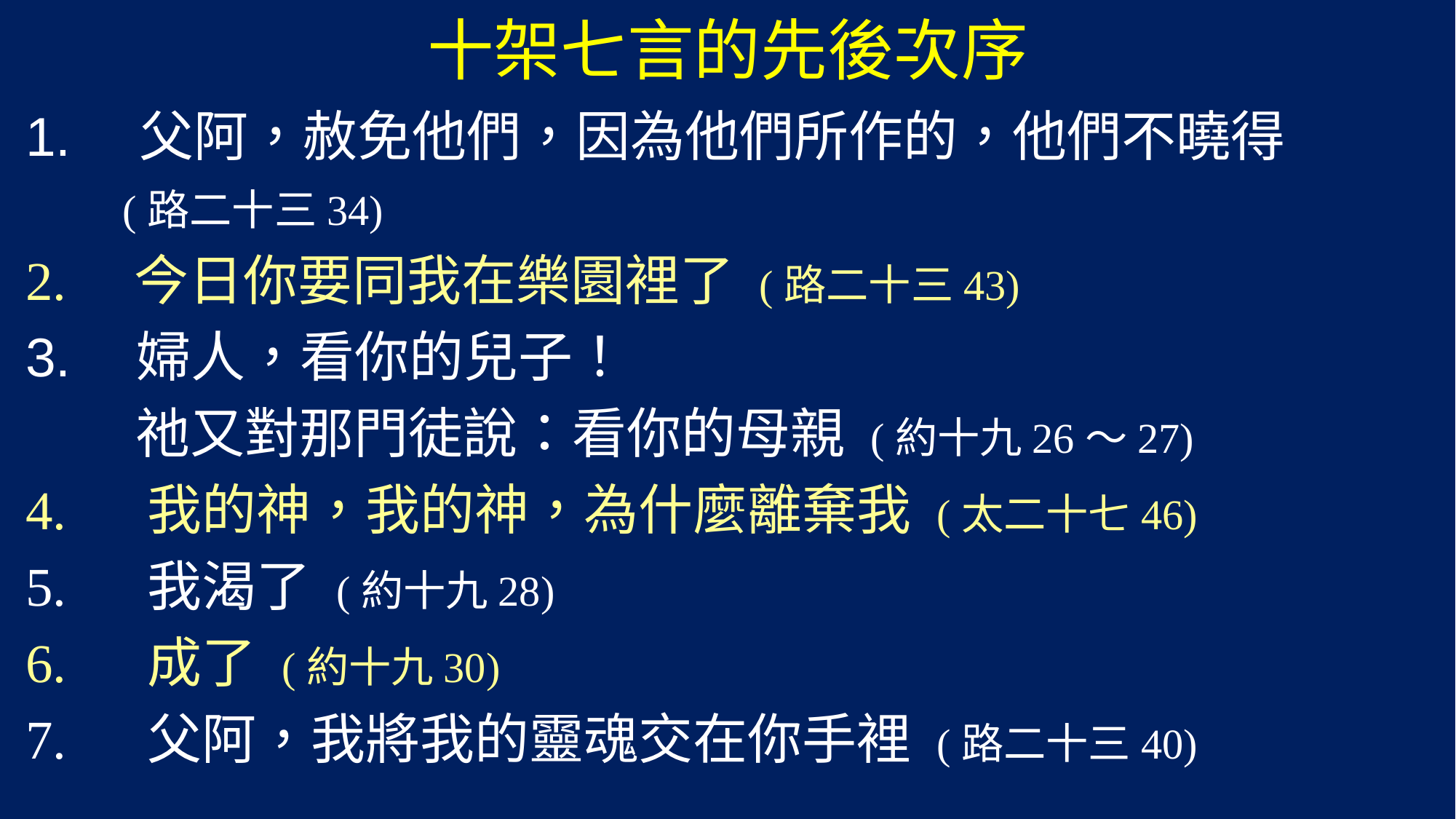

# 十架七言的先後次序
 父阿，赦免他們，因為他們所作的，他們不曉得
        (路二十三34)
2.    今日你要同我在樂園裡了 (路二十三43)
   婦人，看你的兒子！
        祂又對那門徒說：看你的母親 (約十九26～27)
4.     我的神，我的神，為什麼離棄我 (太二十七46)
5.     我渴了 (約十九28)
6.     成了 (約十九30)
7.     父阿，我將我的靈魂交在你手裡 (路二十三40)